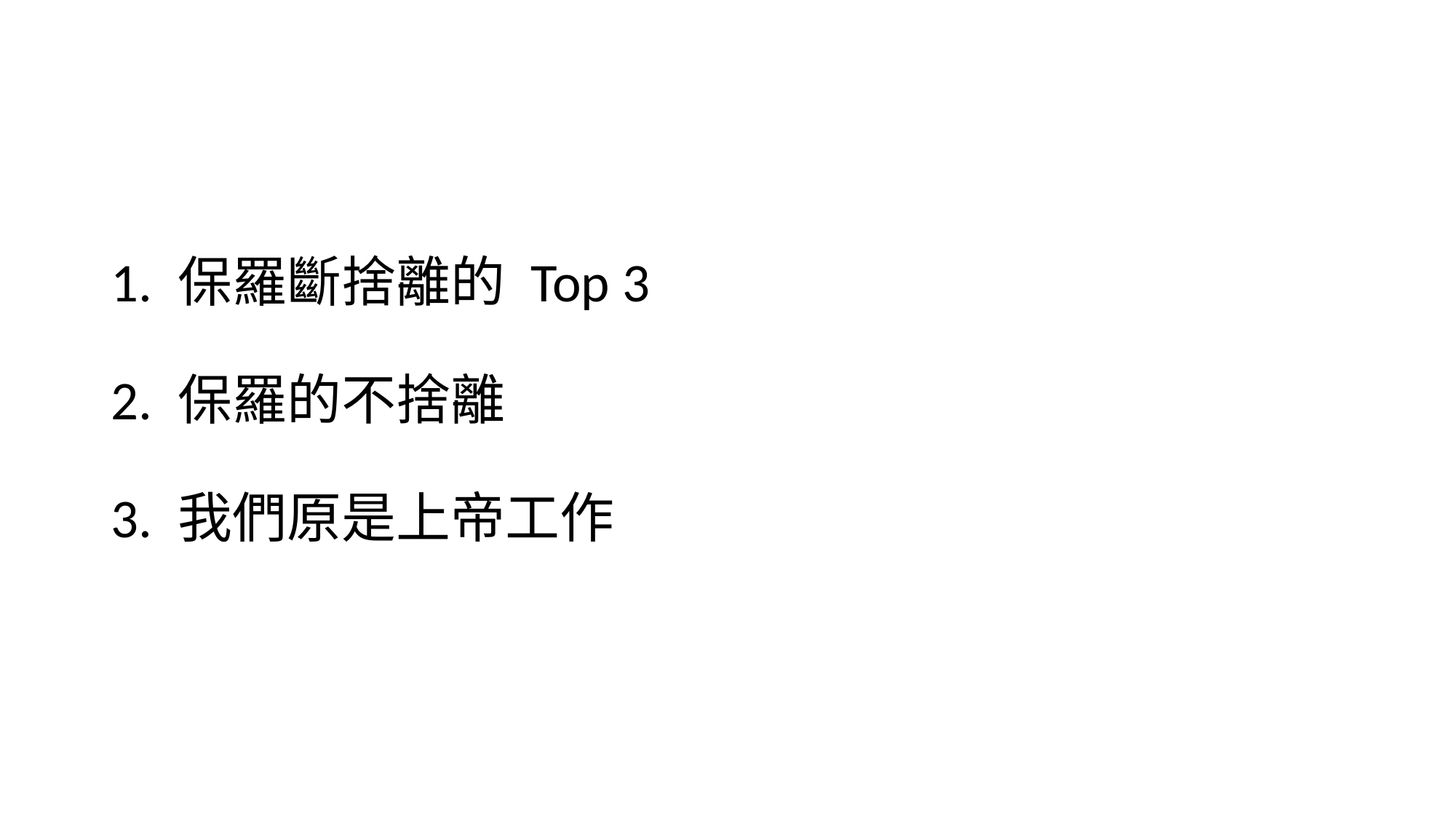

# 1. 保羅斷捨離的 Top 3 2. 保羅的不捨離 3. 我們原是上帝工作